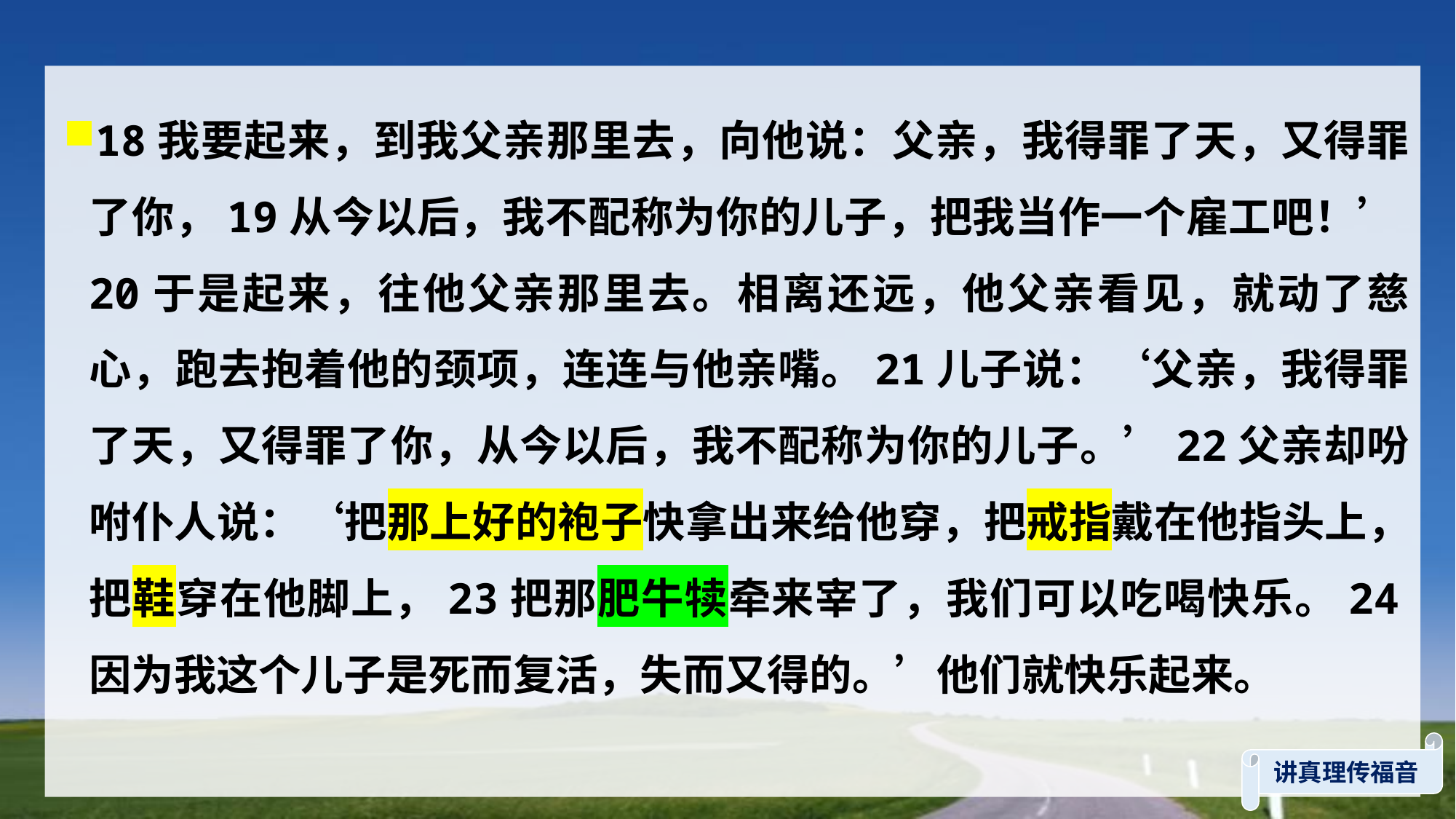

18我要起来，到我父亲那里去，向他说：父亲，我得罪了天，又得罪了你，19从今以后，我不配称为你的儿子，把我当作一个雇工吧！’20于是起来，往他父亲那里去。相离还远，他父亲看见，就动了慈心，跑去抱着他的颈项，连连与他亲嘴。21儿子说：‘父亲，我得罪了天，又得罪了你，从今以后，我不配称为你的儿子。’22父亲却吩咐仆人说：‘把那上好的袍子快拿出来给他穿，把戒指戴在他指头上，把鞋穿在他脚上，23把那肥牛犊牵来宰了，我们可以吃喝快乐。24因为我这个儿子是死而复活，失而又得的。’他们就快乐起来。
讲真理传福音